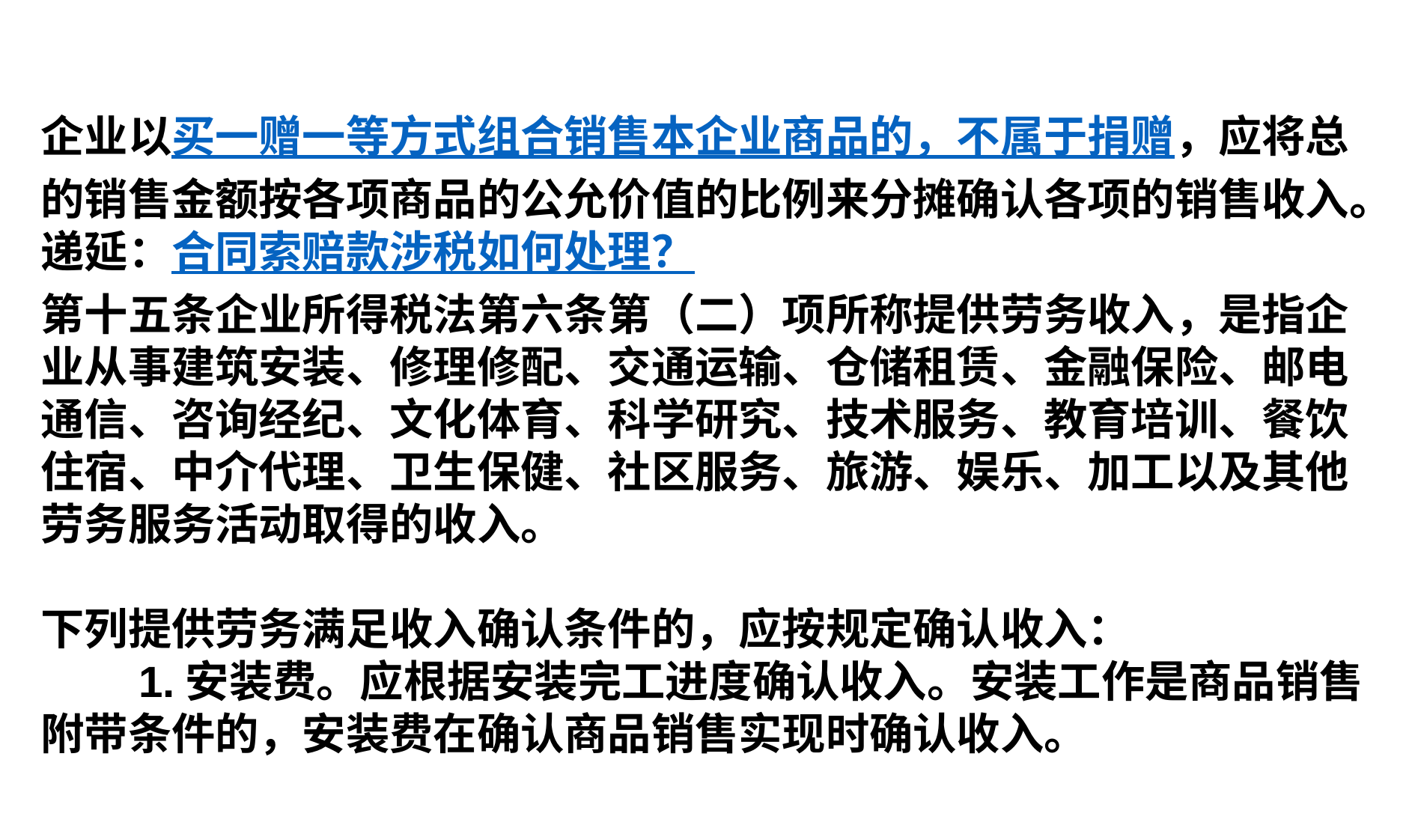

企业以买一赠一等方式组合销售本企业商品的，不属于捐赠，应将总的销售金额按各项商品的公允价值的比例来分摊确认各项的销售收入。
递延：合同索赔款涉税如何处理？
第十五条企业所得税法第六条第（二）项所称提供劳务收入，是指企业从事建筑安装、修理修配、交通运输、仓储租赁、金融保险、邮电通信、咨询经纪、文化体育、科学研究、技术服务、教育培训、餐饮住宿、中介代理、卫生保健、社区服务、旅游、娱乐、加工以及其他劳务服务活动取得的收入。

下列提供劳务满足收入确认条件的，应按规定确认收入：
　　1.安装费。应根据安装完工进度确认收入。安装工作是商品销售附带条件的，安装费在确认商品销售实现时确认收入。